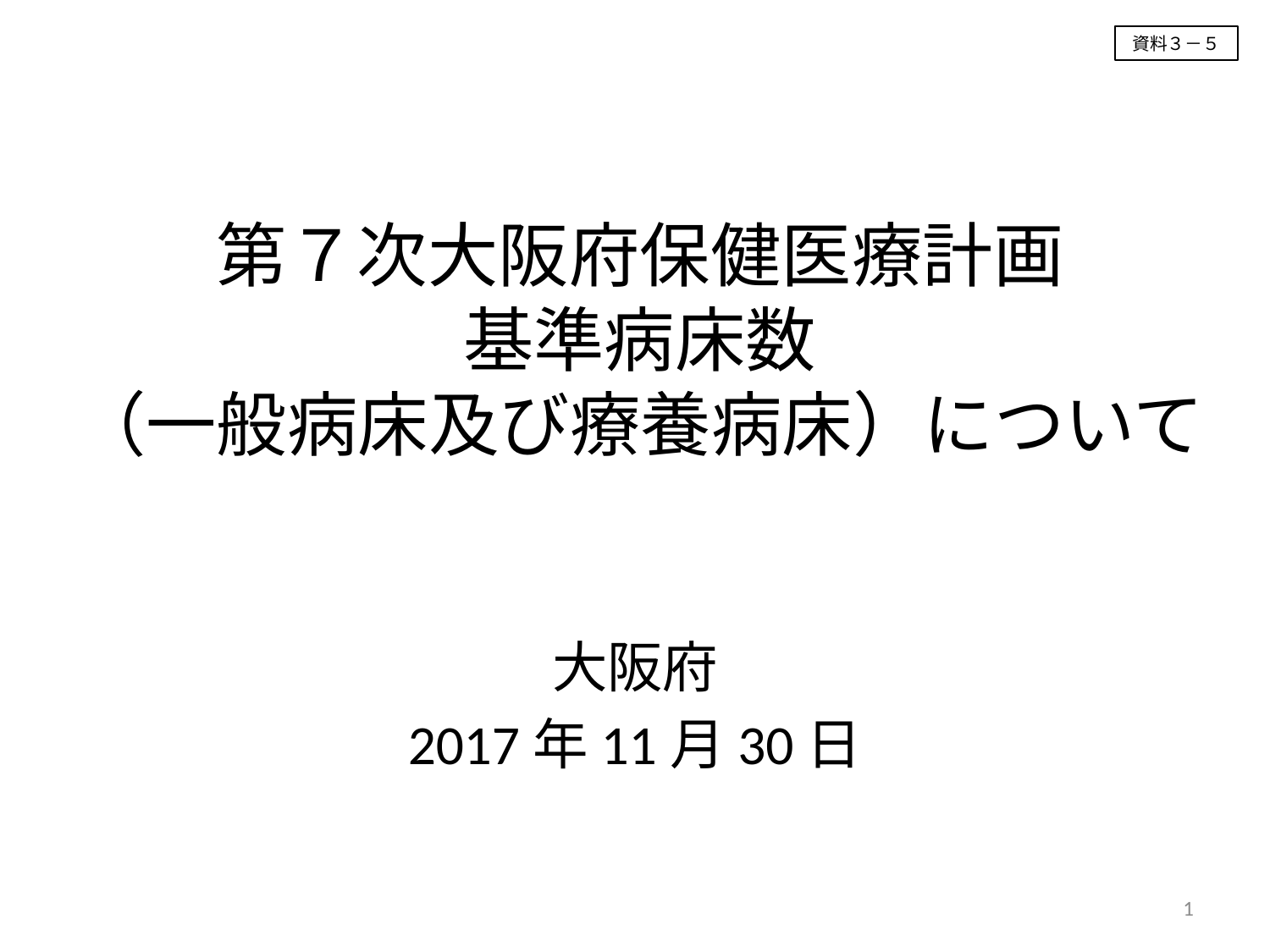

資料３－５
# 第７次大阪府保健医療計画 基準病床数 （一般病床及び療養病床）について
大阪府
2017年11月30日
1